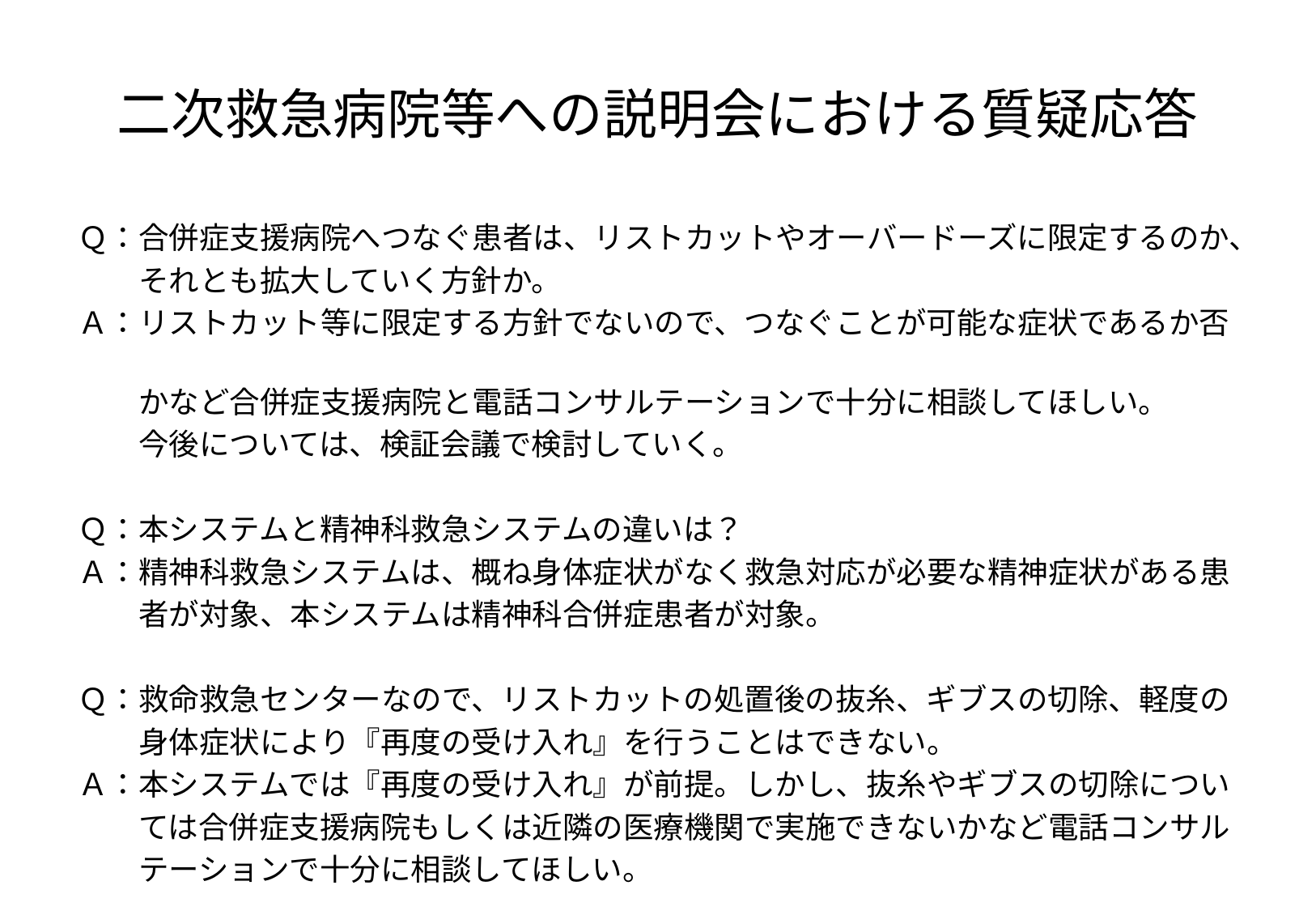

# 二次救急病院等への説明会における質疑応答
Ｑ：合併症支援病院へつなぐ患者は、リストカットやオーバードーズに限定するのか、
　　それとも拡大していく方針か。
Ａ：リストカット等に限定する方針でないので、つなぐことが可能な症状であるか否
　　かなど合併症支援病院と電話コンサルテーションで十分に相談してほしい。
　　今後については、検証会議で検討していく。

Ｑ：本システムと精神科救急システムの違いは？
Ａ：精神科救急システムは、概ね身体症状がなく救急対応が必要な精神症状がある患
　　者が対象、本システムは精神科合併症患者が対象。

Ｑ：救命救急センターなので、リストカットの処置後の抜糸、ギブスの切除、軽度の
　　身体症状により『再度の受け入れ』を行うことはできない。
Ａ：本システムでは『再度の受け入れ』が前提。しかし、抜糸やギブスの切除につい
　　ては合併症支援病院もしくは近隣の医療機関で実施できないかなど電話コンサル
　　テーションで十分に相談してほしい。